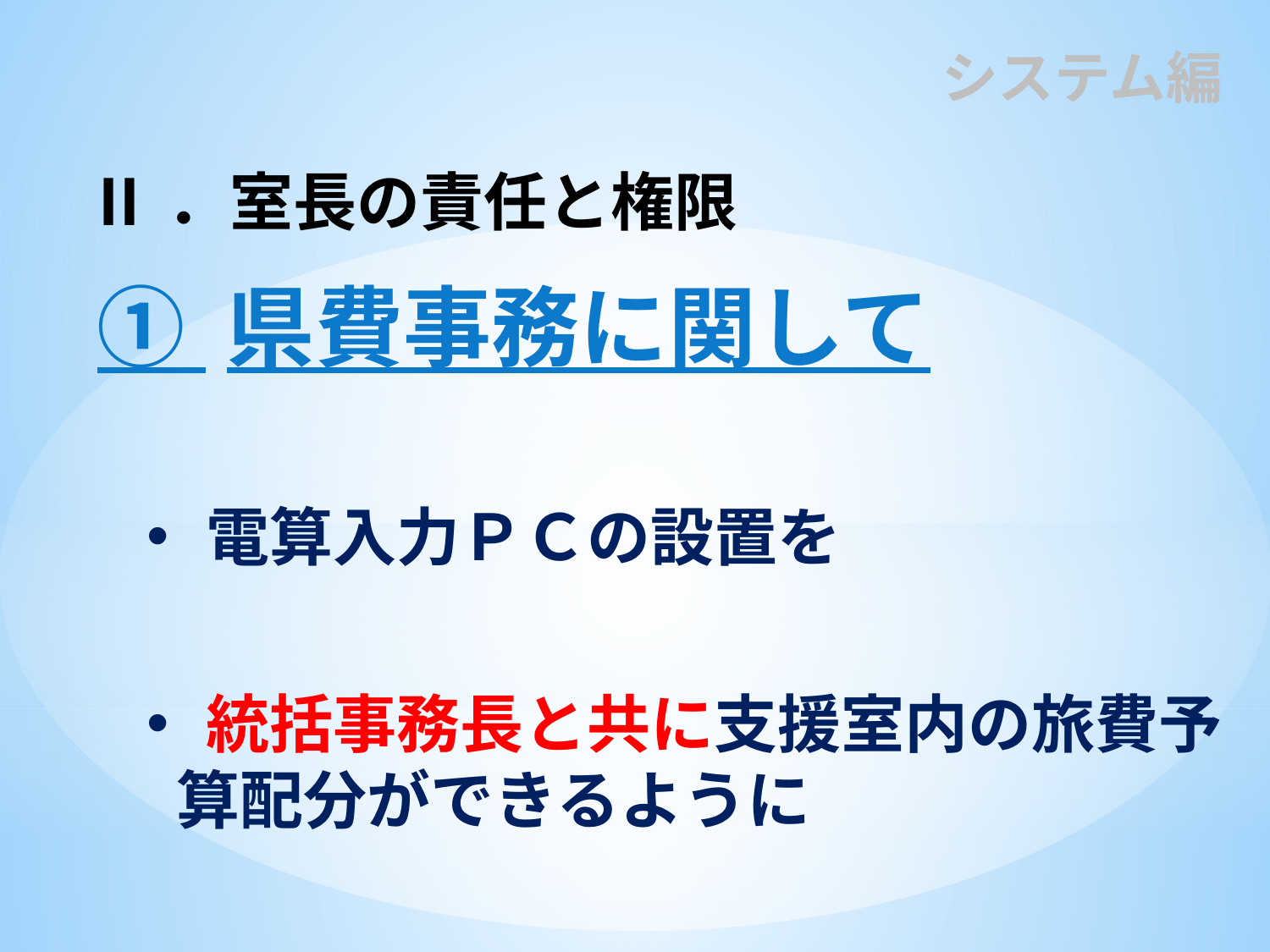

システム編

Ⅱ．室長の責任と権限
① 県費事務に関して
 電算入力ＰＣの設置を
 統括事務長と共に支援室内の旅費予算配分ができるように